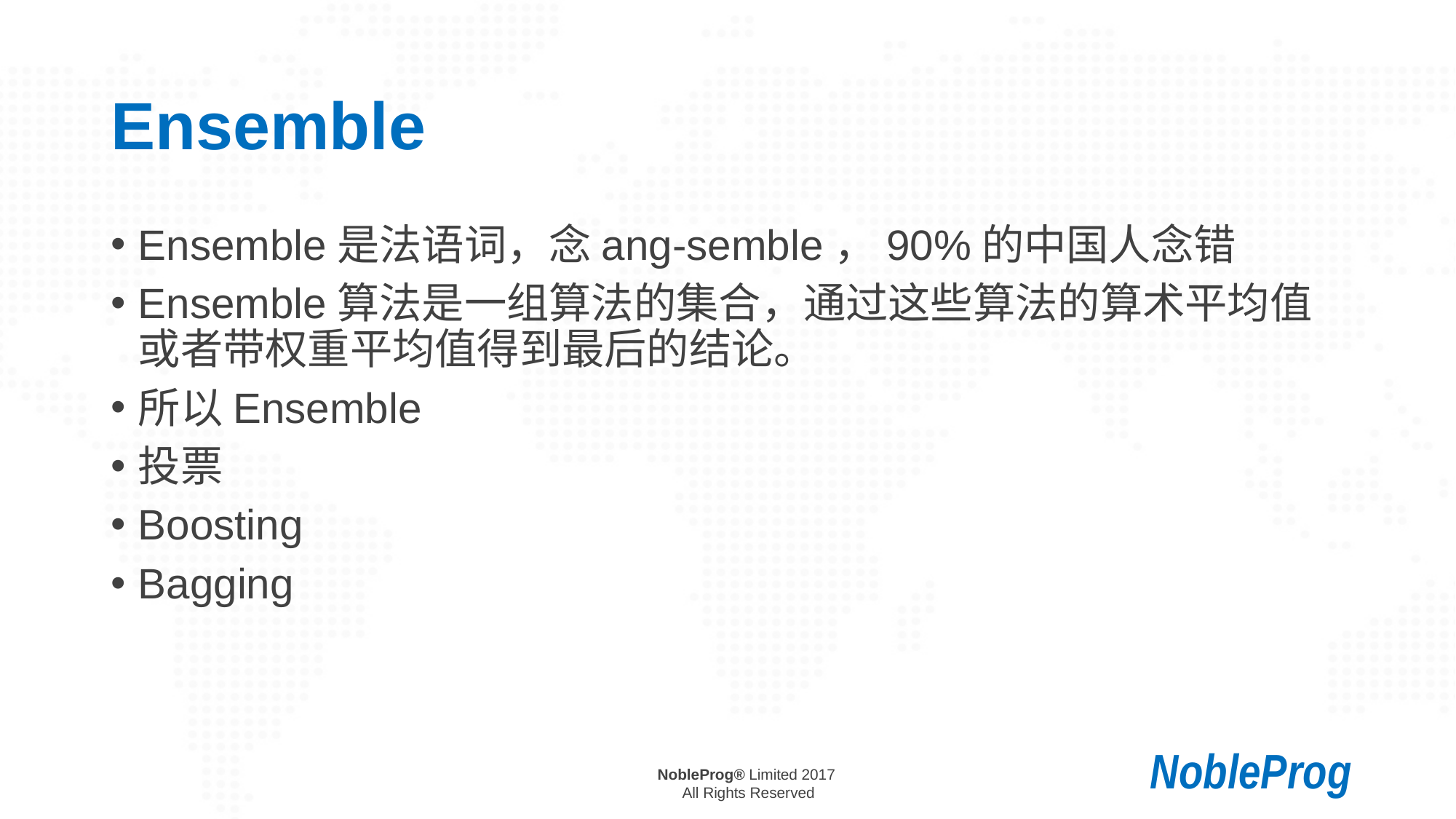

# Ensemble
Ensemble是法语词，念ang-semble，90%的中国人念错
Ensemble算法是一组算法的集合，通过这些算法的算术平均值或者带权重平均值得到最后的结论。
所以Ensemble
投票
Boosting
Bagging